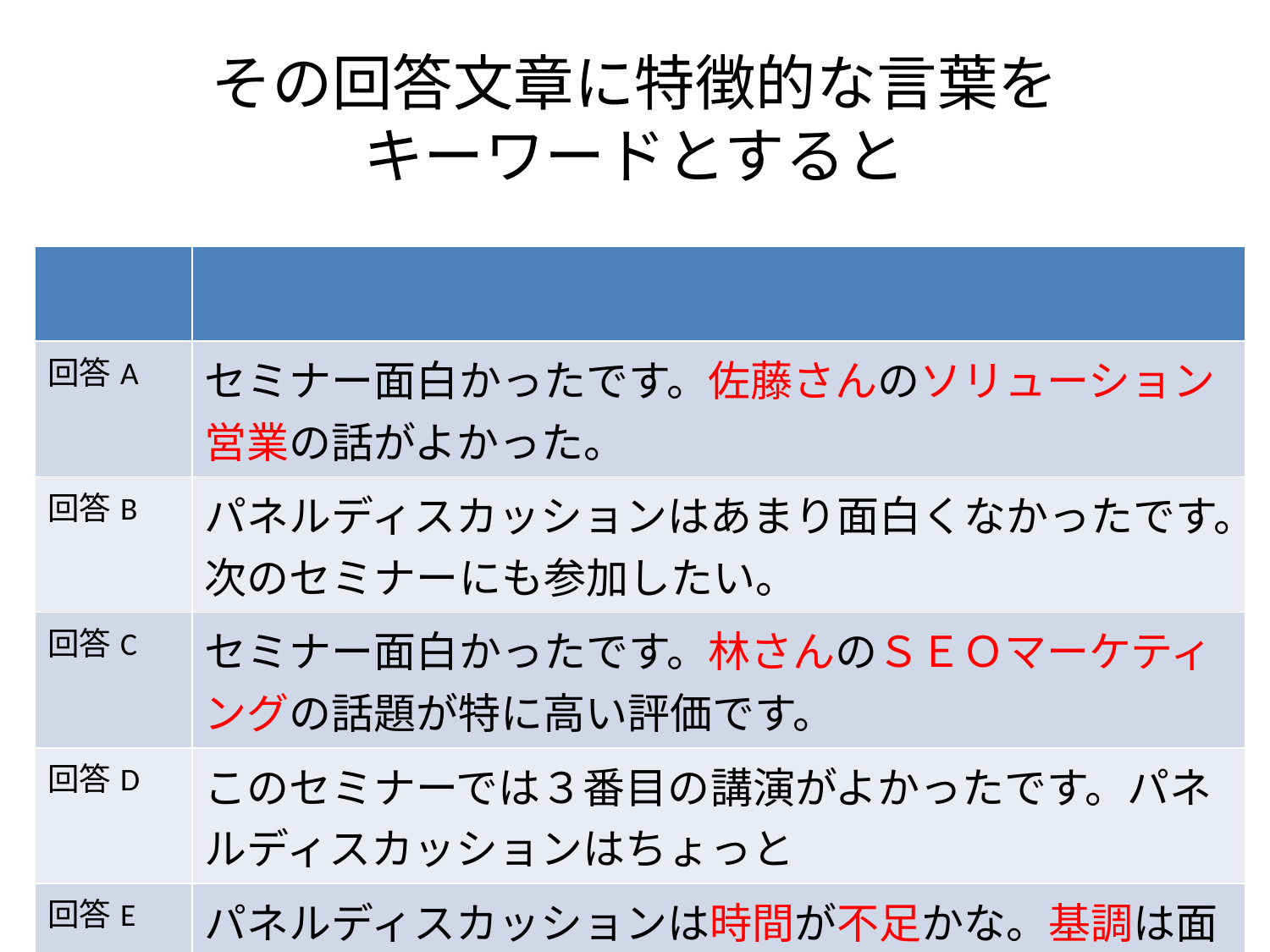

# その回答文章に特徴的な言葉を キーワードとすると
|  |  |
| --- | --- |
| 回答A | セミナー面白かったです。佐藤さんのソリューション営業の話がよかった。 |
| 回答B | パネルディスカッションはあまり面白くなかったです。次のセミナーにも参加したい。 |
| 回答C | セミナー面白かったです。林さんのＳＥＯマーケティングの話題が特に高い評価です。 |
| 回答D | このセミナーでは３番目の講演がよかったです。パネルディスカッションはちょっと |
| 回答E | パネルディスカッションは時間が不足かな。基調は面白かったけどね。参加費が高い。 |